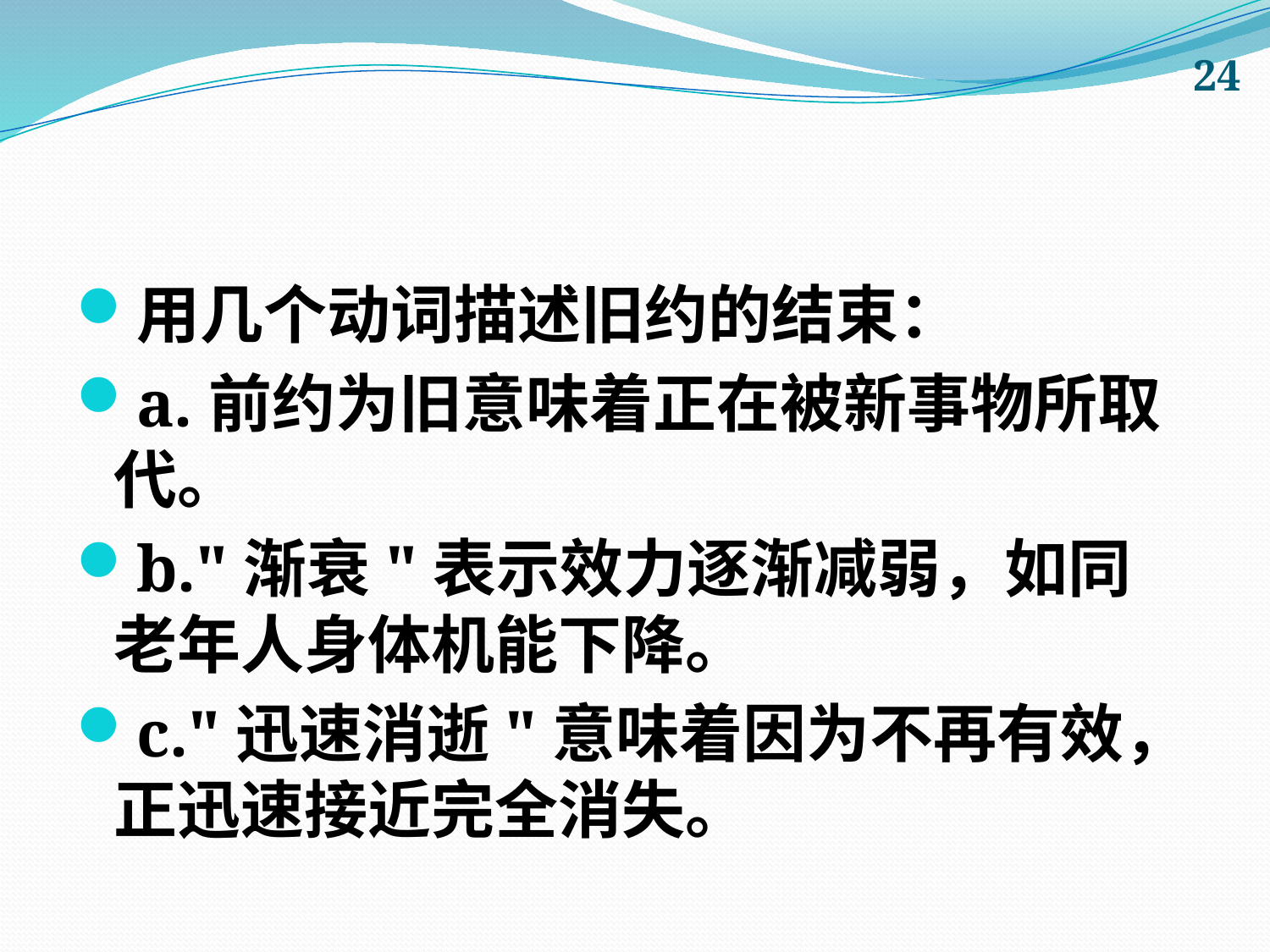

24
#
用几个动词描述旧约的结束：
a.前约为旧意味着正在被新事物所取代。
b."渐衰"表示效力逐渐减弱，如同老年人身体机能下降。
c."迅速消逝"意味着因为不再有效，正迅速接近完全消失。